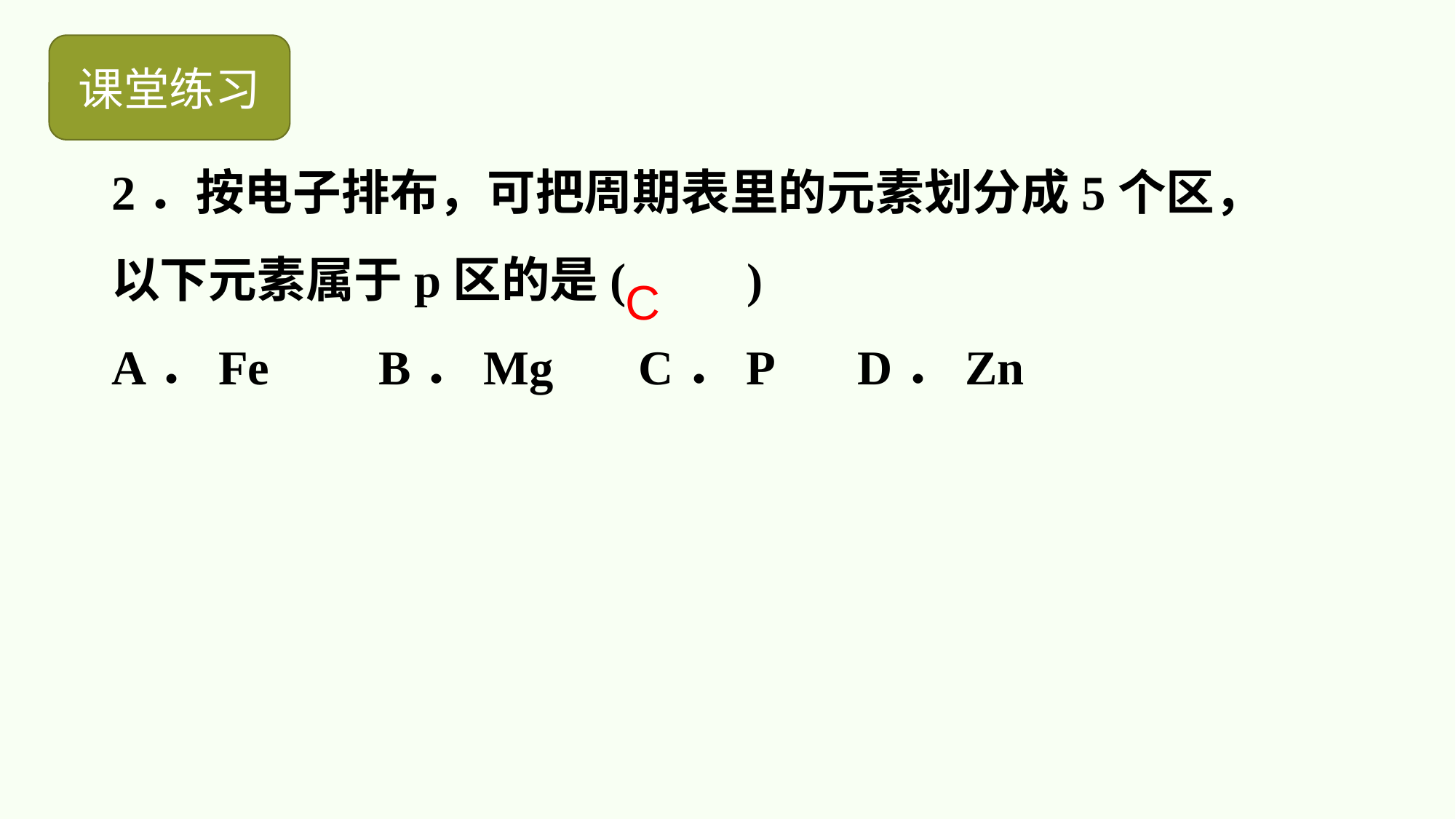

课堂练习
2．按电子排布，可把周期表里的元素划分成5个区，以下元素属于p区的是(　　)
A．Fe         B．Mg       C．P       D．Zn
C